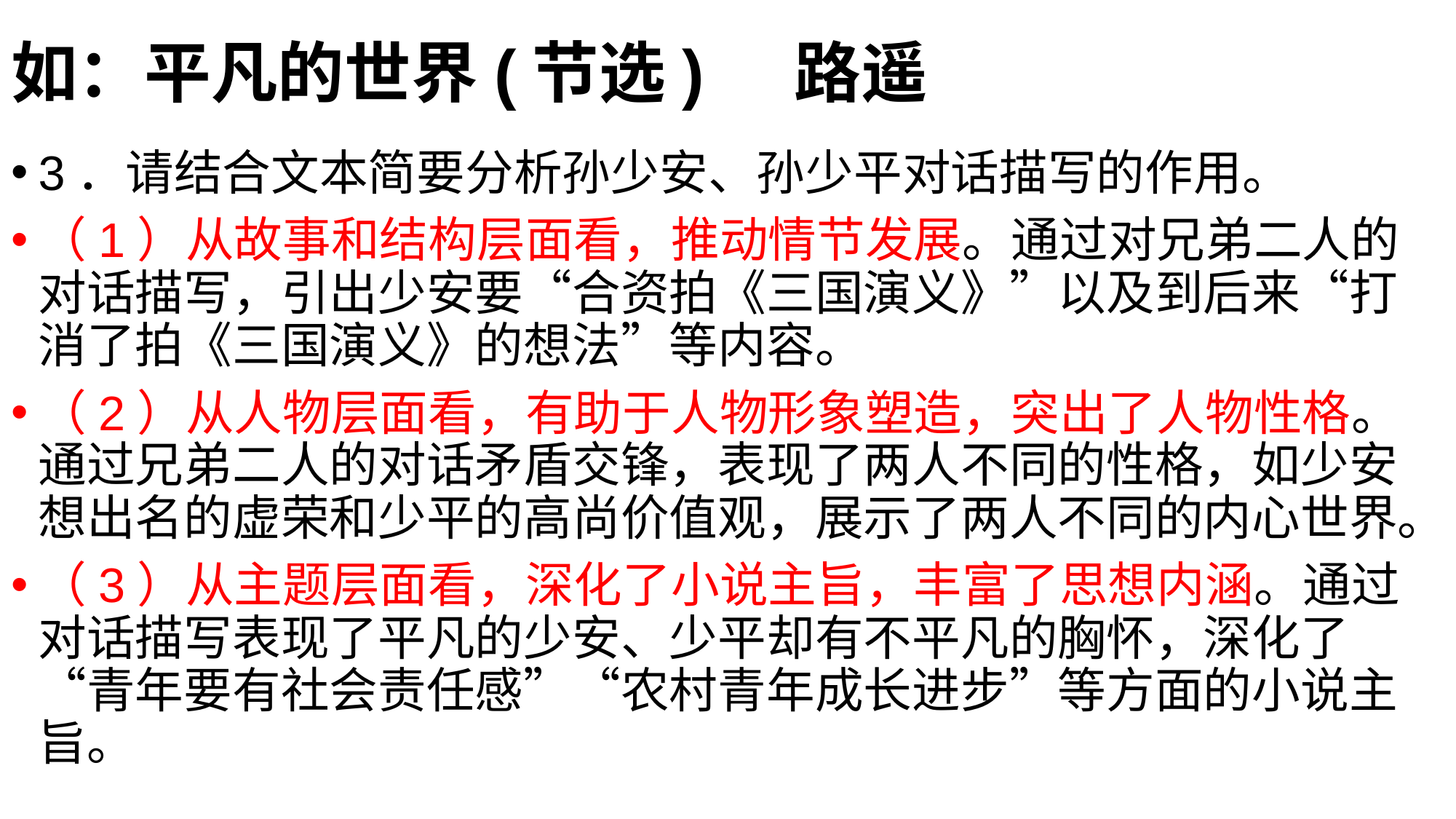

# 如：平凡的世界(节选)    路遥
3．请结合文本简要分析孙少安、孙少平对话描写的作用。
（1）从故事和结构层面看，推动情节发展。通过对兄弟二人的对话描写，引出少安要“合资拍《三国演义》”以及到后来“打消了拍《三国演义》的想法”等内容。
（2）从人物层面看，有助于人物形象塑造，突出了人物性格。通过兄弟二人的对话矛盾交锋，表现了两人不同的性格，如少安想出名的虚荣和少平的高尚价值观，展示了两人不同的内心世界。
（3）从主题层面看，深化了小说主旨，丰富了思想内涵。通过对话描写表现了平凡的少安、少平却有不平凡的胸怀，深化了“青年要有社会责任感”“农村青年成长进步”等方面的小说主旨。